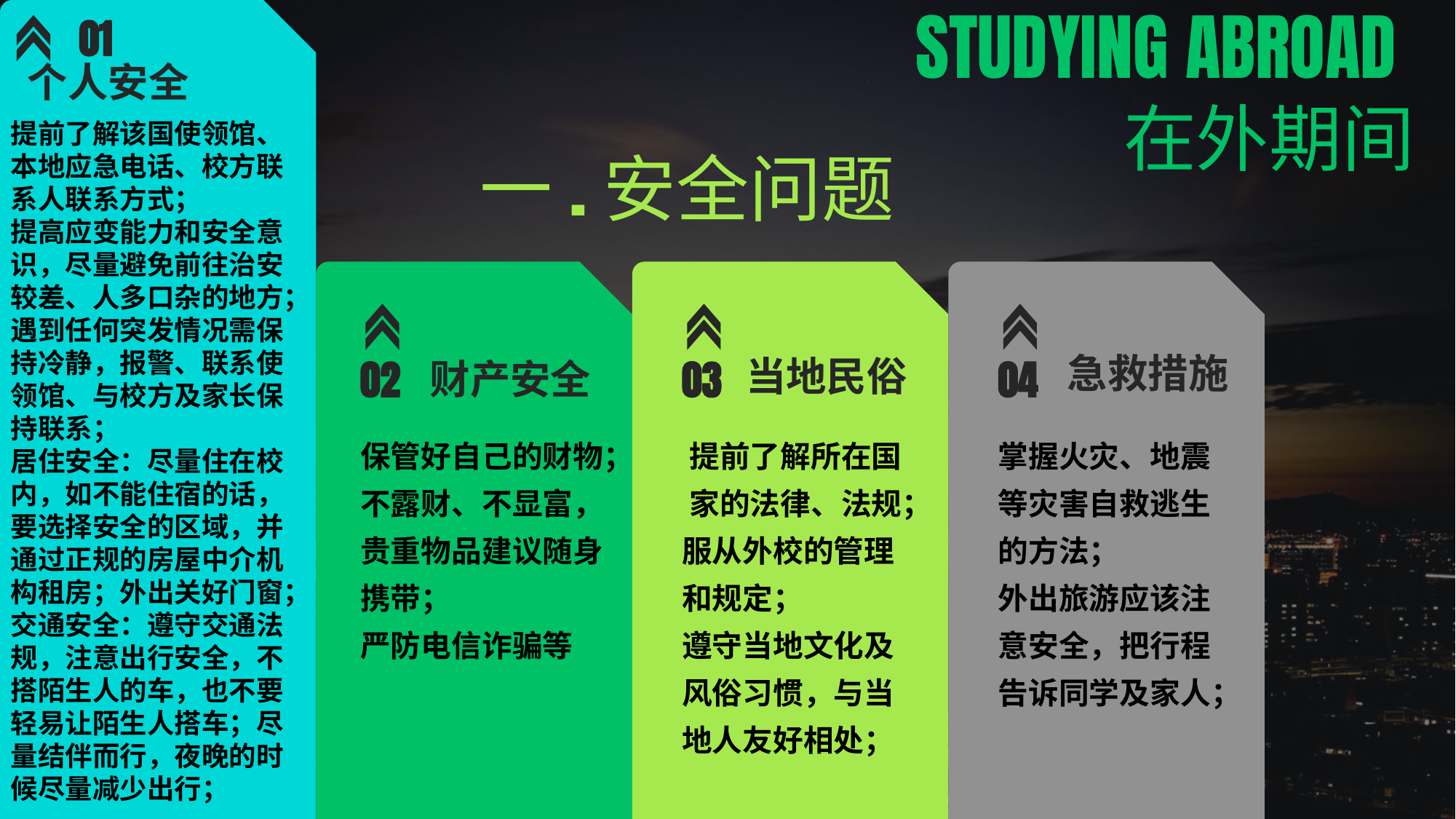

STUDYING ABROAD在外期间

01
个人安全
提前了解该国使领馆、本地应急电话、校方联系人联系方式；
提高应变能力和安全意识，尽量避免前往治安较差、人多口杂的地方；遇到任何突发情况需保持冷静，报警、联系使领馆、与校方及家长保持联系；
居住安全：尽量住在校内，如不能住宿的话，要选择安全的区域，并通过正规的房屋中介机构租房；外出关好门窗；
交通安全：遵守交通法规，注意出行安全，不搭陌生人的车，也不要轻易让陌生人搭车；尽量结伴而行，夜晚的时候尽量减少出行；

一.安全问题

急救措施
当地民俗
财产安全
02
03
04
保管好自己的财物；
不露财、不显富，贵重物品建议随身携带；
严防电信诈骗等

提前了解所在国家的法律、法规；
服从外校的管理和规定；
遵守当地文化及风俗习惯，与当地人友好相处；

掌握火灾、地震等灾害自救逃生的方法；
外出旅游应该注意安全，把行程告诉同学及家人；